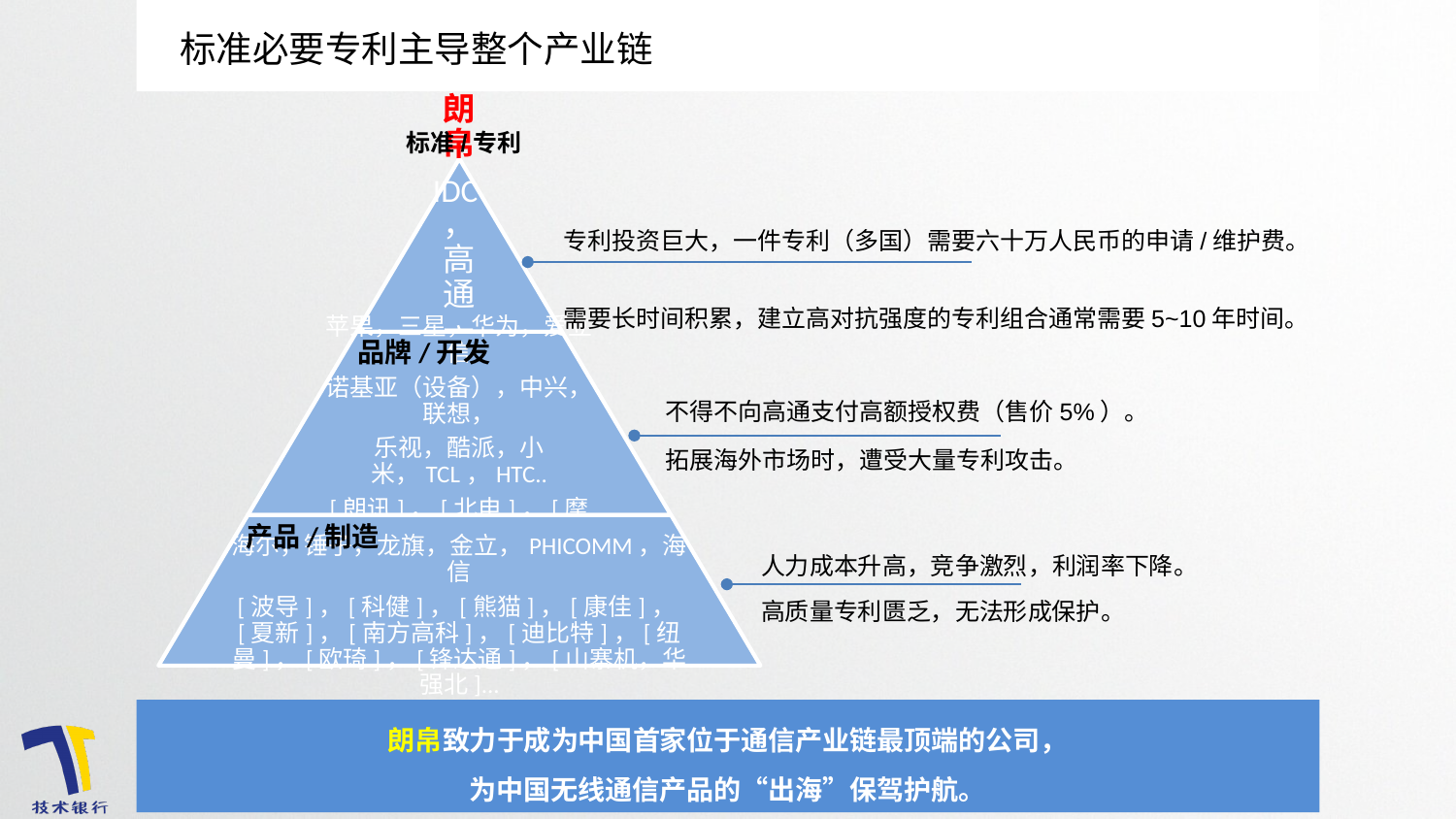

标准必要专利主导整个产业链
标准/专利

朗帛
IDC，高通
高智发明...

苹果，三星，华为，爱立信
诺基亚（设备），中兴，联想，
乐视，酷派，小米，TCL，HTC..
[朗讯]，[北电]，[摩托罗拉]，[阿尔卡特]，[诺基亚] [东芝]，[松下]...

海尔，锤子，龙旗，金立，PHICOMM，海信
[波导]，[科健]，[熊猫]，[康佳]，[夏新]，[南方高科]，[迪比特]，[纽曼]，[欧琦]，[锋达通]，[山寨机，华强北]...

专利投资巨大，一件专利（多国）需要六十万人民币的申请/维护费。

需要长时间积累，建立高对抗强度的专利组合通常需要5~10年时间。

品牌/开发

不得不向高通支付高额授权费（售价5%）。

拓展海外市场时，遭受大量专利攻击。

产品/制造
人力成本升高，竞争激烈，利润率下降。

高质量专利匮乏，无法形成保护。
朗帛致力于成为中国首家位于通信产业链最顶端的公司，
为中国无线通信产品的“出海”保驾护航。